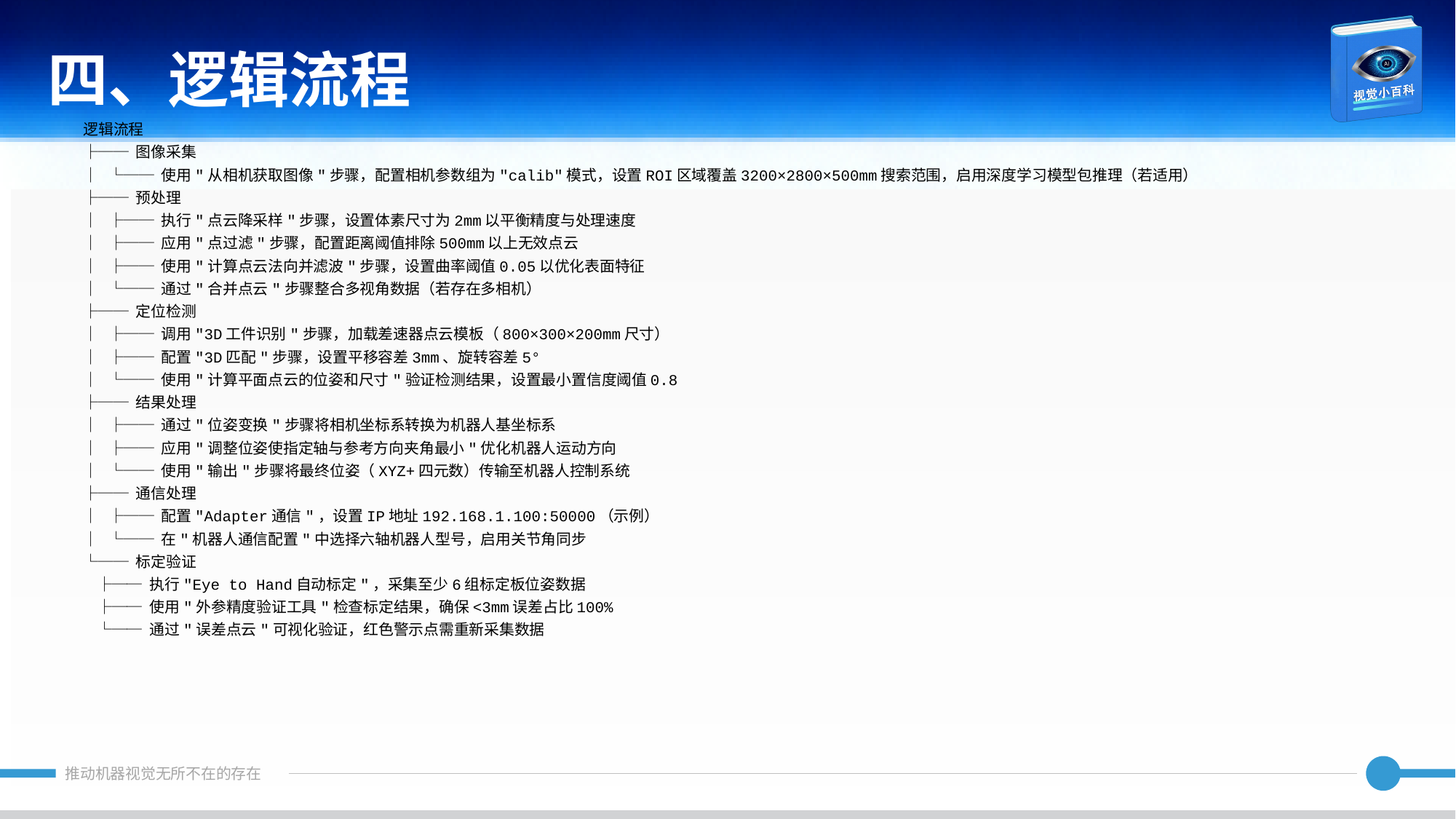

四、逻辑流程

逻辑流程
├── 图像采集
│   └── 使用"从相机获取图像"步骤，配置相机参数组为"calib"模式，设置ROI区域覆盖3200×2800×500mm搜索范围，启用深度学习模型包推理（若适用）
├── 预处理
│   ├── 执行"点云降采样"步骤，设置体素尺寸为2mm以平衡精度与处理速度
│   ├── 应用"点过滤"步骤，配置距离阈值排除500mm以上无效点云
│   ├── 使用"计算点云法向并滤波"步骤，设置曲率阈值0.05以优化表面特征
│   └── 通过"合并点云"步骤整合多视角数据（若存在多相机）
├── 定位检测
│   ├── 调用"3D工件识别"步骤，加载差速器点云模板（800×300×200mm尺寸）
│   ├── 配置"3D匹配"步骤，设置平移容差3mm、旋转容差5°
│   └── 使用"计算平面点云的位姿和尺寸"验证检测结果，设置最小置信度阈值0.8
├── 结果处理
│   ├── 通过"位姿变换"步骤将相机坐标系转换为机器人基坐标系
│   ├── 应用"调整位姿使指定轴与参考方向夹角最小"优化机器人运动方向
│   └── 使用"输出"步骤将最终位姿（XYZ+四元数）传输至机器人控制系统
├── 通信处理
│   ├── 配置"Adapter通信"，设置IP地址192.168.1.100:50000（示例）
│   └── 在"机器人通信配置"中选择六轴机器人型号，启用关节角同步
└── 标定验证
    ├── 执行"Eye to Hand自动标定"，采集至少6组标定板位姿数据
    ├── 使用"外参精度验证工具"检查标定结果，确保<3mm误差占比100%
    └── 通过"误差点云"可视化验证，红色警示点需重新采集数据
9